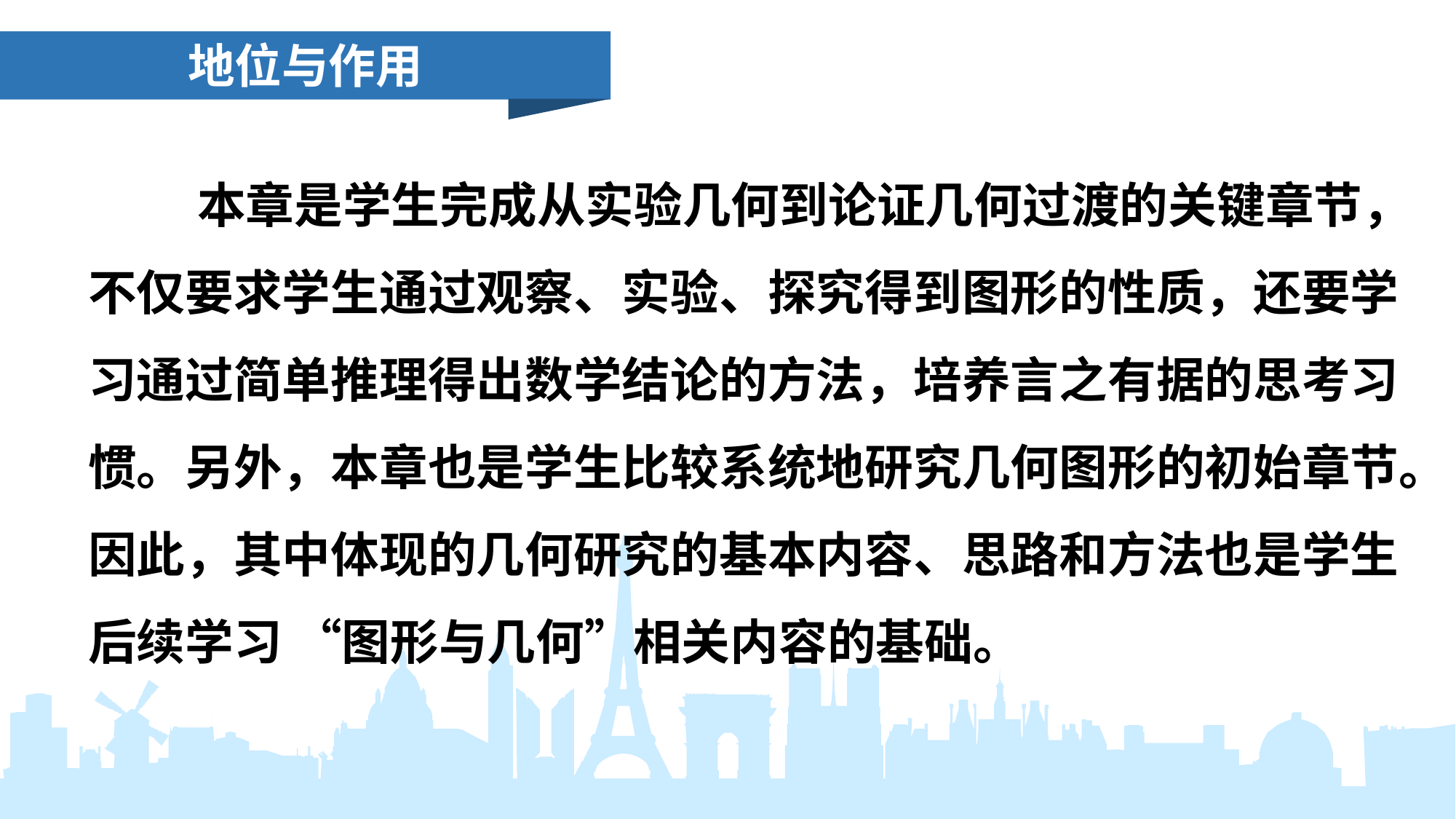

地位与作用

		本章是学生完成从实验几何到论证几何过渡的关键章节，不仅要求学生通过观察、实验、探究得到图形的性质，还要学习通过简单推理得出数学结论的方法，培养言之有据的思考习惯。另外，本章也是学生比较系统地研究几何图形的初始章节。因此，其中体现的几何研究的基本内容、思路和方法也是学生后续学习 “图形与几何”相关内容的基础。